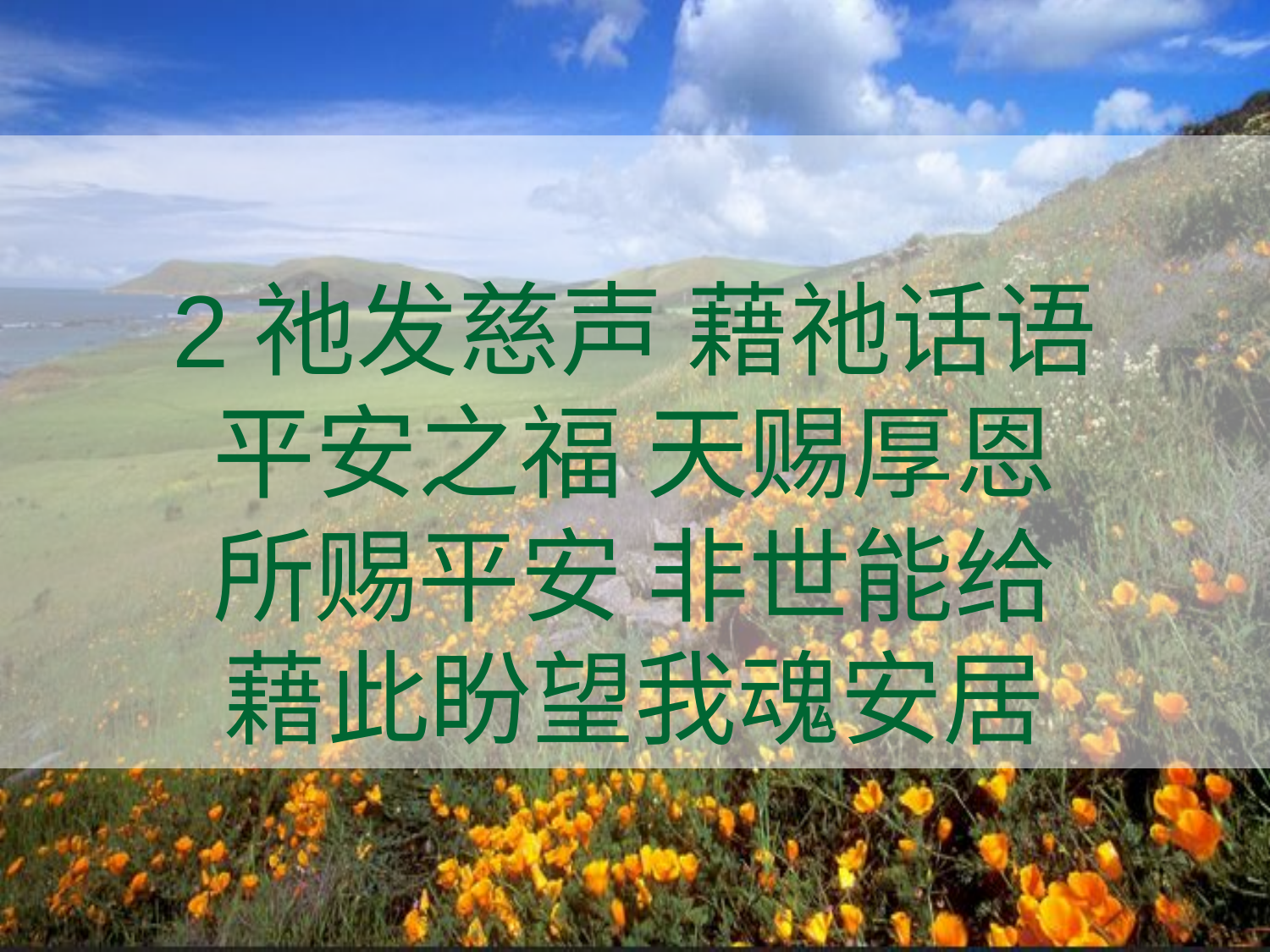

#
2祂发慈声 藉祂话语
平安之福 天赐厚恩
所赐平安 非世能给
藉此盼望我魂安居